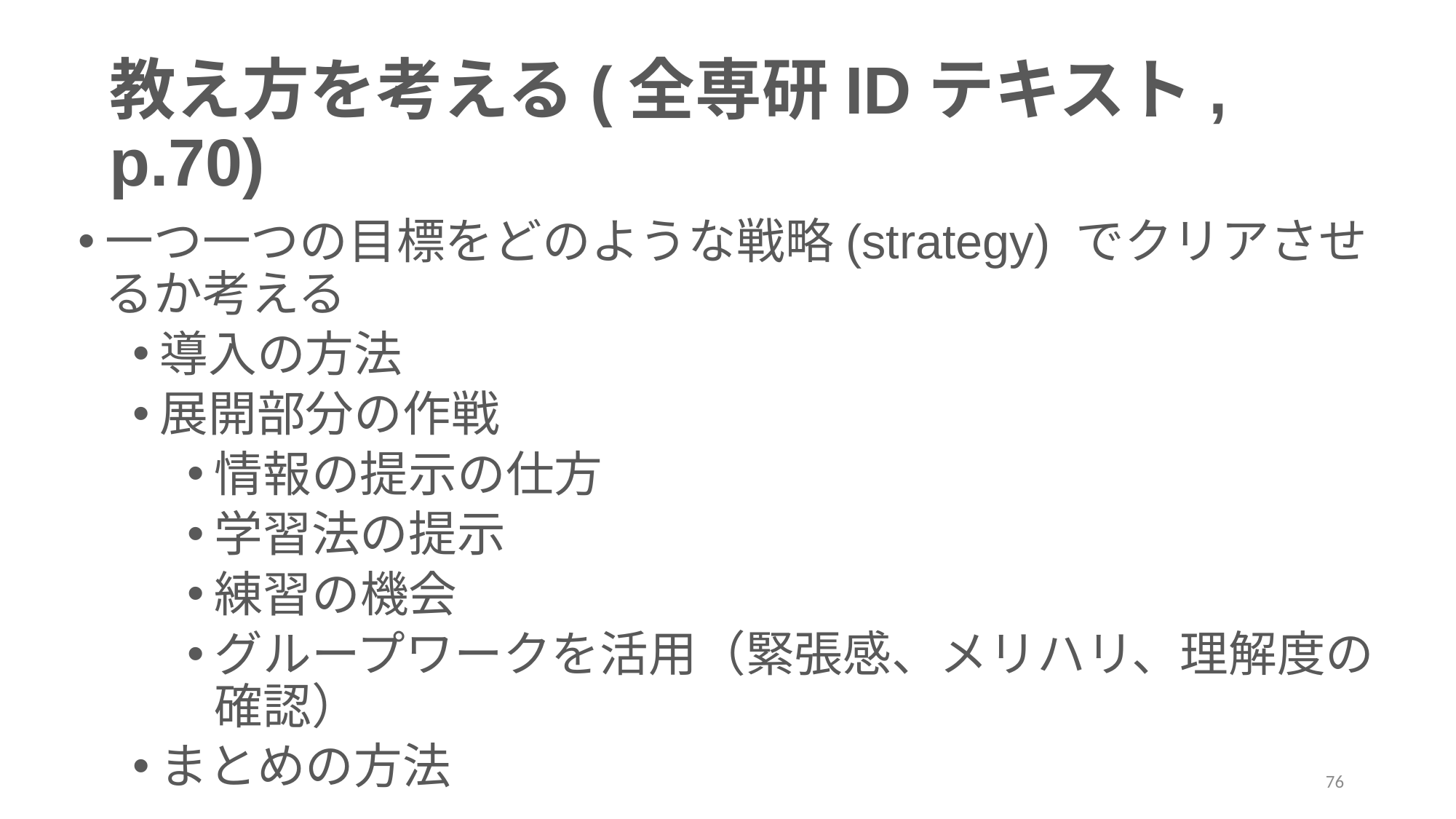

# 教え方を考える(全専研IDテキスト, p.70)
一つ一つの目標をどのような戦略(strategy) でクリアさせるか考える
導入の方法
展開部分の作戦
情報の提示の仕方
学習法の提示
練習の機会
グループワークを活用（緊張感、メリハリ、理解度の確認）
まとめの方法

76